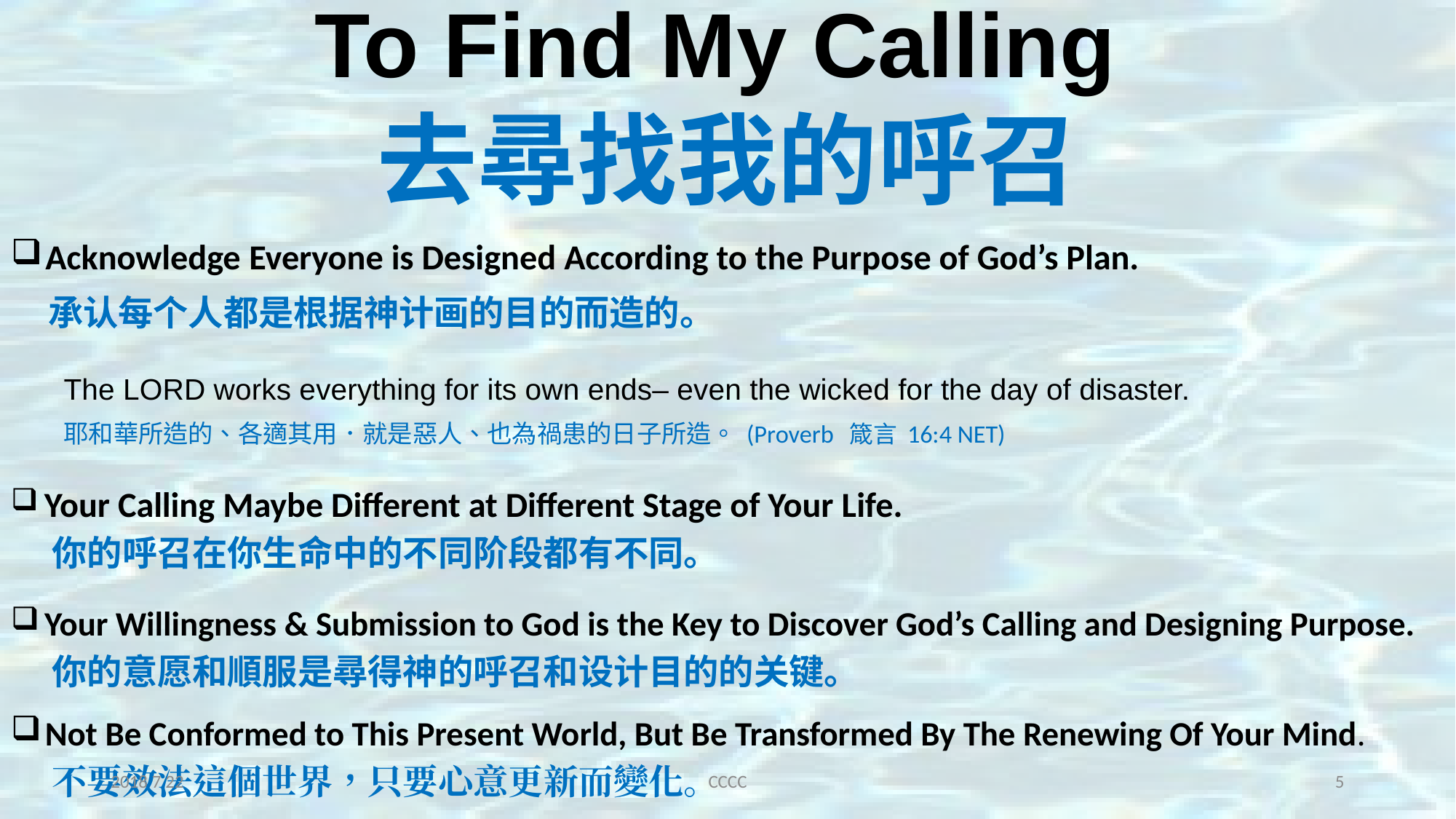

# To Find My Calling 去尋找我的呼召
 Acknowledge Everyone is Designed According to the Purpose of God’s Plan.
   承认每个人都是根据神计画的目的而造的。

The LORD works everything for its own ends– even the wicked for the day of disaster.
耶和華所造的、各適其用．就是惡人、也為禍患的日子所造。 (Proverb  箴言 16:4 NET)

 Your Calling Maybe Different at Different Stage of Your Life.
     你的呼召在你生命中的不同阶段都有不同。

 Your Willingness & Submission to God is the Key to Discover God’s Calling and Designing Purpose.
     你的意愿和順服是尋得神的呼召和设计目的的关键。

 Not Be Conformed to This Present World, But Be Transformed By The Renewing Of Your Mind.
     不要效法這個世界，只要心意更新而變化。
2018 7 22
CCCC
5